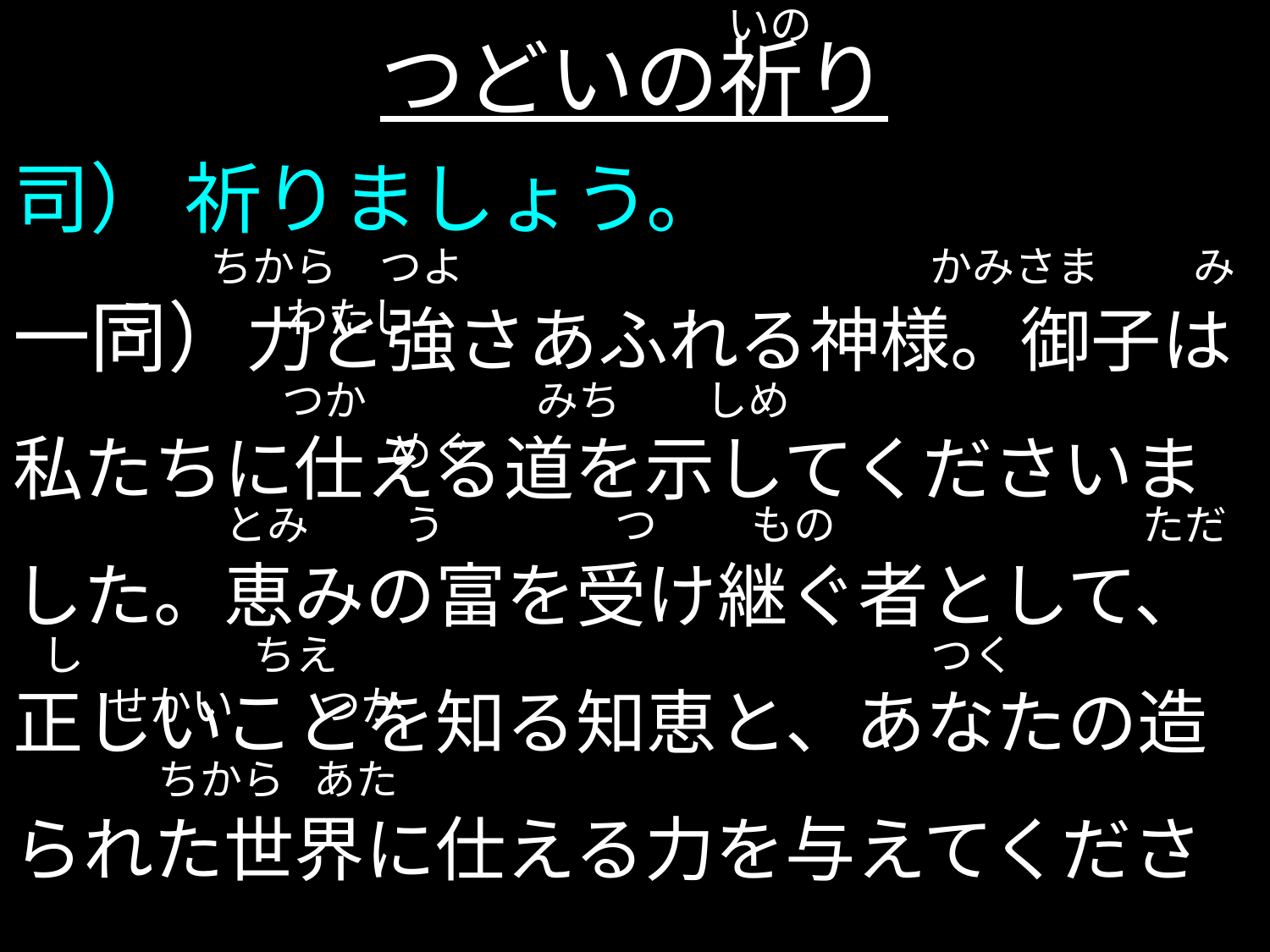

いの
つどいの祈り
司） 祈りましょう。
一同）力と強さあふれる神様。御子は私たちに仕える道を示してくださいました。恵みの富を受け継ぐ者として、正しいことを知る知恵と、あなたの造られた世界に仕える力を与えてください。
　　 ちから　つよ　　　　　　　　　　　かみさま　　 みこ　　　わたし
　　　　　　  つか　　　　みち　　しめ　　　　　　　　　　　　　　　　　　　　めぐ
　　　　　とみ　　 う　　　　つ　　 もの　　　　　　　 ただ
  し　　　　ちえ　　　　　　　　　　　　　　つく　　　　　　　 せかい　　つか
　　 　ちから   あた